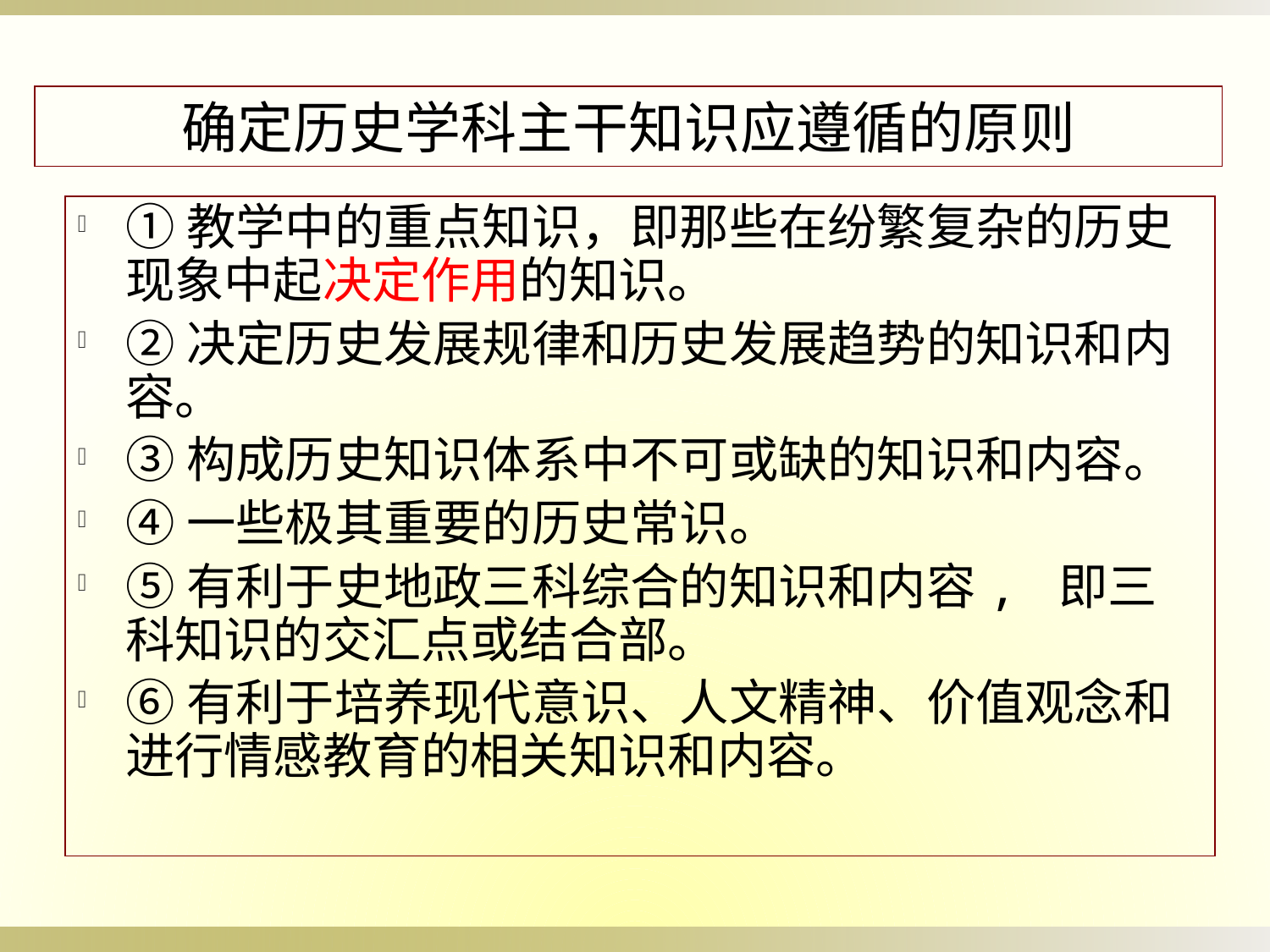

确定历史学科主干知识应遵循的原则
①教学中的重点知识，即那些在纷繁复杂的历史现象中起决定作用的知识。
②决定历史发展规律和历史发展趋势的知识和内容。
③构成历史知识体系中不可或缺的知识和内容。
④一些极其重要的历史常识。
⑤有利于史地政三科综合的知识和内容, 即三科知识的交汇点或结合部。
⑥有利于培养现代意识、人文精神、价值观念和进行情感教育的相关知识和内容。